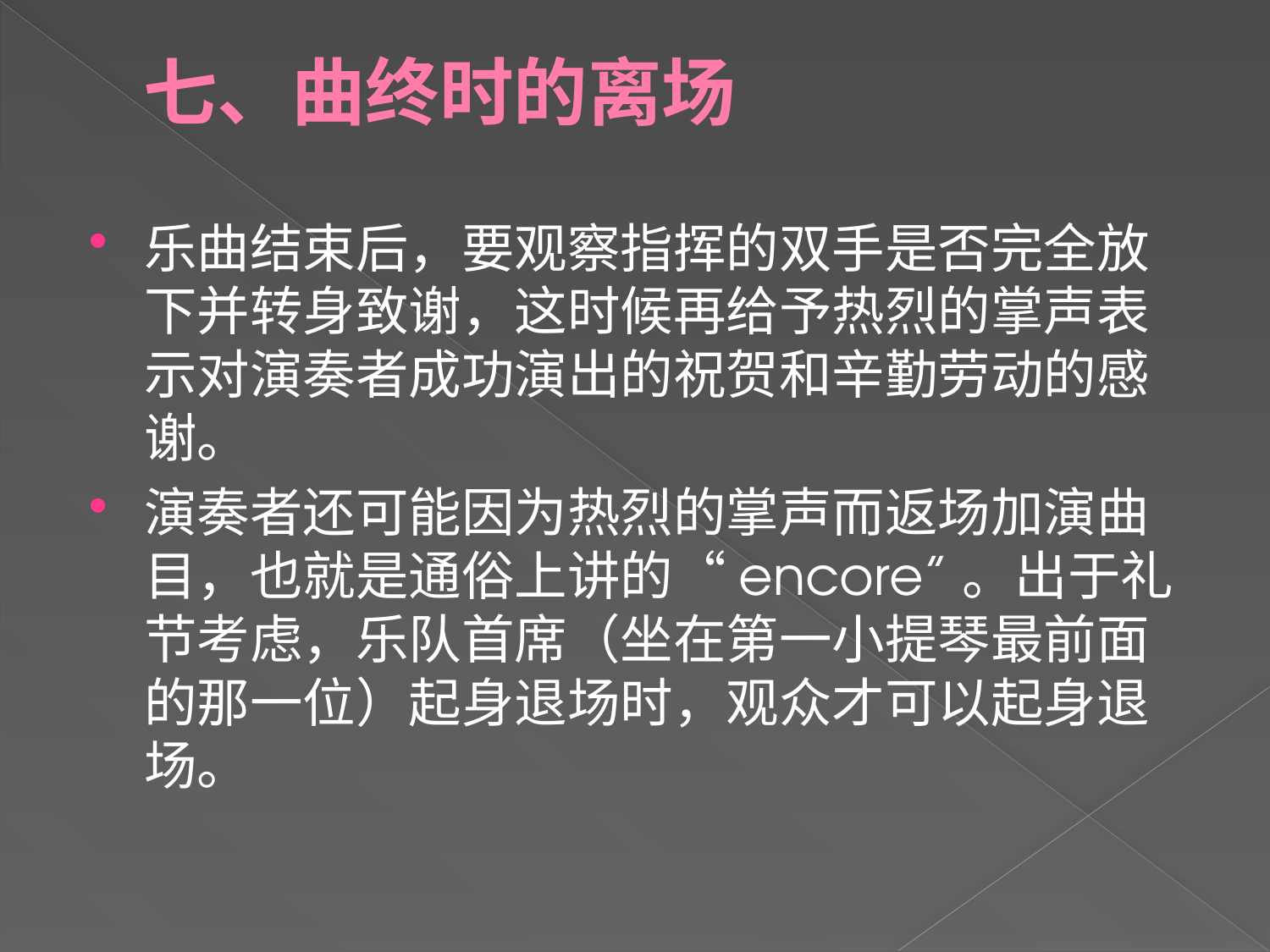

# 七、曲终时的离场
乐曲结束后，要观察指挥的双手是否完全放下并转身致谢，这时候再给予热烈的掌声表示对演奏者成功演出的祝贺和辛勤劳动的感谢。
演奏者还可能因为热烈的掌声而返场加演曲目，也就是通俗上讲的“encore”。出于礼节考虑，乐队首席（坐在第一小提琴最前面的那一位）起身退场时，观众才可以起身退场。